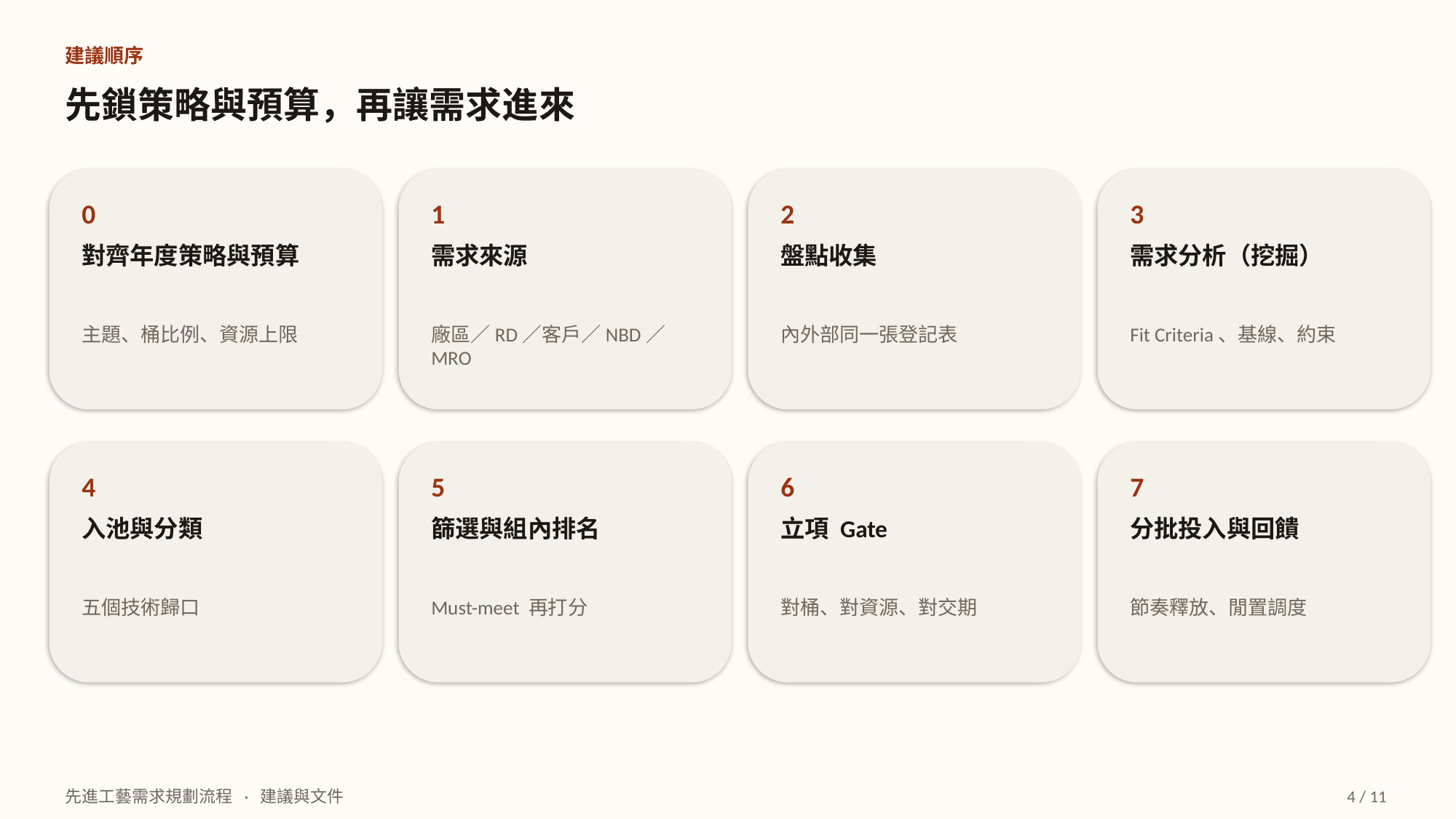

建議順序
先鎖策略與預算，再讓需求進來

0
1
2
3
對齊年度策略與預算
需求來源
盤點收集
需求分析（挖掘）
主題、桶比例、資源上限
廠區／RD／客戶／NBD／MRO
內外部同一張登記表
Fit Criteria、基線、約束

4
5
6
7
入池與分類
篩選與組內排名
立項 Gate
分批投入與回饋
五個技術歸口
Must-meet 再打分
對桶、對資源、對交期
節奏釋放、閒置調度
先進工藝需求規劃流程  ·  建議與文件
4 / 11